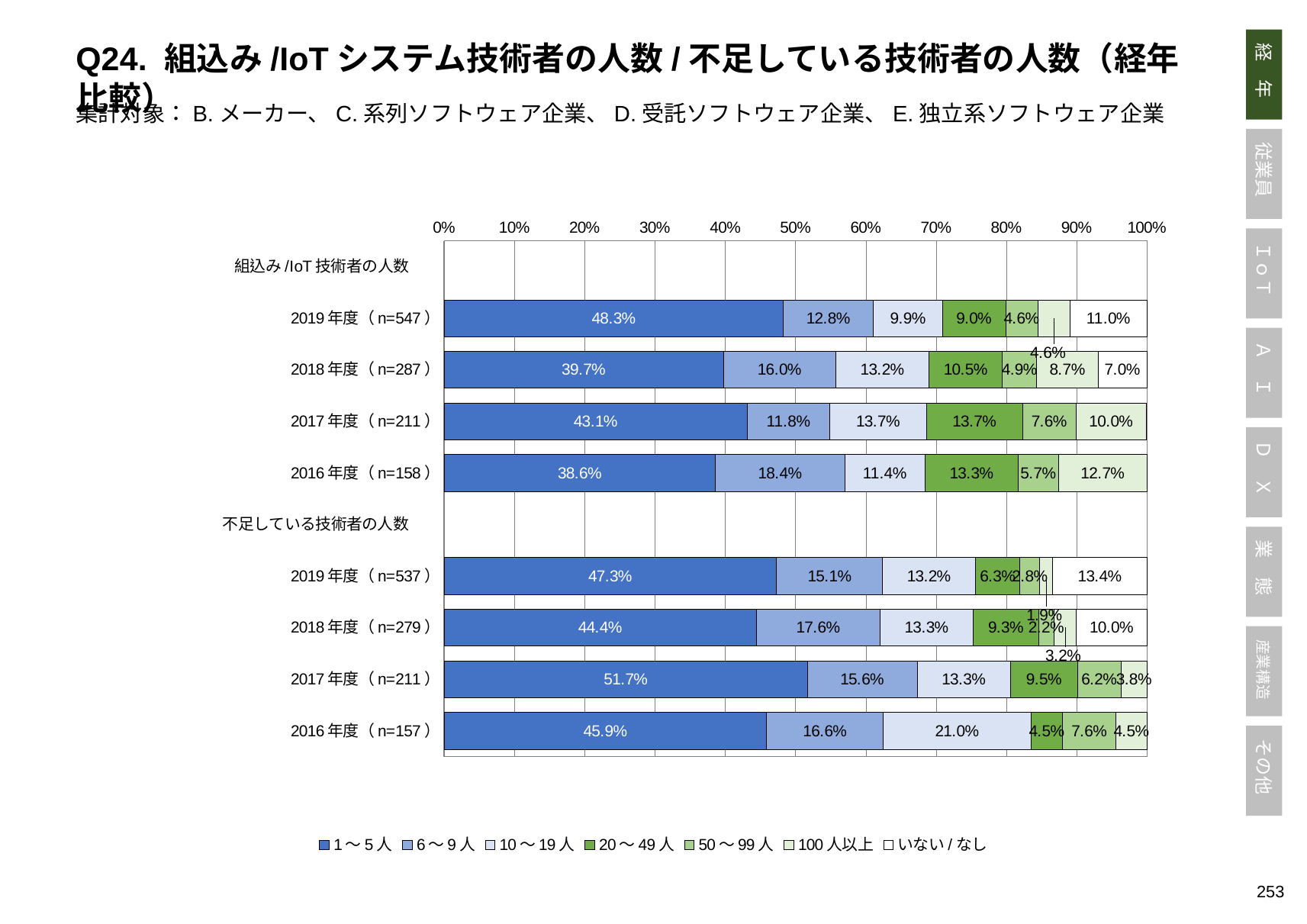

Q24. 組込み/IoTシステム技術者の人数/不足している技術者の人数（経年比較）
集計対象：B.メーカー、C.系列ソフトウェア企業、D.受託ソフトウェア企業、E.独立系ソフトウェア企業

### Chart

| Category | 1～5人 | 6～9人 | 10～19人 | 20～49人 | 50～99人 | 100人以上 | いない/なし |
|---|---|---|---|---|---|---|---|
| 組込み/IoT技術者の人数　　 | None | None | None | None | None | None | None |
| 2019年度（n=547） | 0.4826325411334552 | 0.12797074954296161 | 0.09872029250457039 | 0.08957952468007313 | 0.04570383912248629 | 0.04570383912248629 | 0.10968921389396709 |
| 2018年度（n=287） | 0.397212543554007 | 0.1602787456445993 | 0.13240418118466898 | 0.10452961672473868 | 0.04878048780487805 | 0.08710801393728224 | 0.06968641114982578 |
| 2017年度（n=211） | 0.431 | 0.118 | 0.137 | 0.137 | 0.076 | 0.1 | None |
| 2016年度（n=158） | 0.386 | 0.184 | 0.114 | 0.133 | 0.057 | 0.127 | None |
| 不足している技術者の人数　　 | None | None | None | None | None | None | None |
| 2019年度（n=537） | 0.4729981378026071 | 0.15083798882681565 | 0.13221601489757914 | 0.0633147113594041 | 0.027932960893854747 | 0.0186219739292365 | 0.1340782122905028 |
| 2018年度（n=279） | 0.4444444444444444 | 0.17562724014336917 | 0.13261648745519714 | 0.0931899641577061 | 0.021505376344086023 | 0.03225806451612903 | 0.1003584229390681 |
| 2017年度（n=211） | 0.517 | 0.156 | 0.133 | 0.095 | 0.062 | 0.038 | None |
| 2016年度（n=157） | 0.459 | 0.166 | 0.21 | 0.045 | 0.076 | 0.045 | None |
253